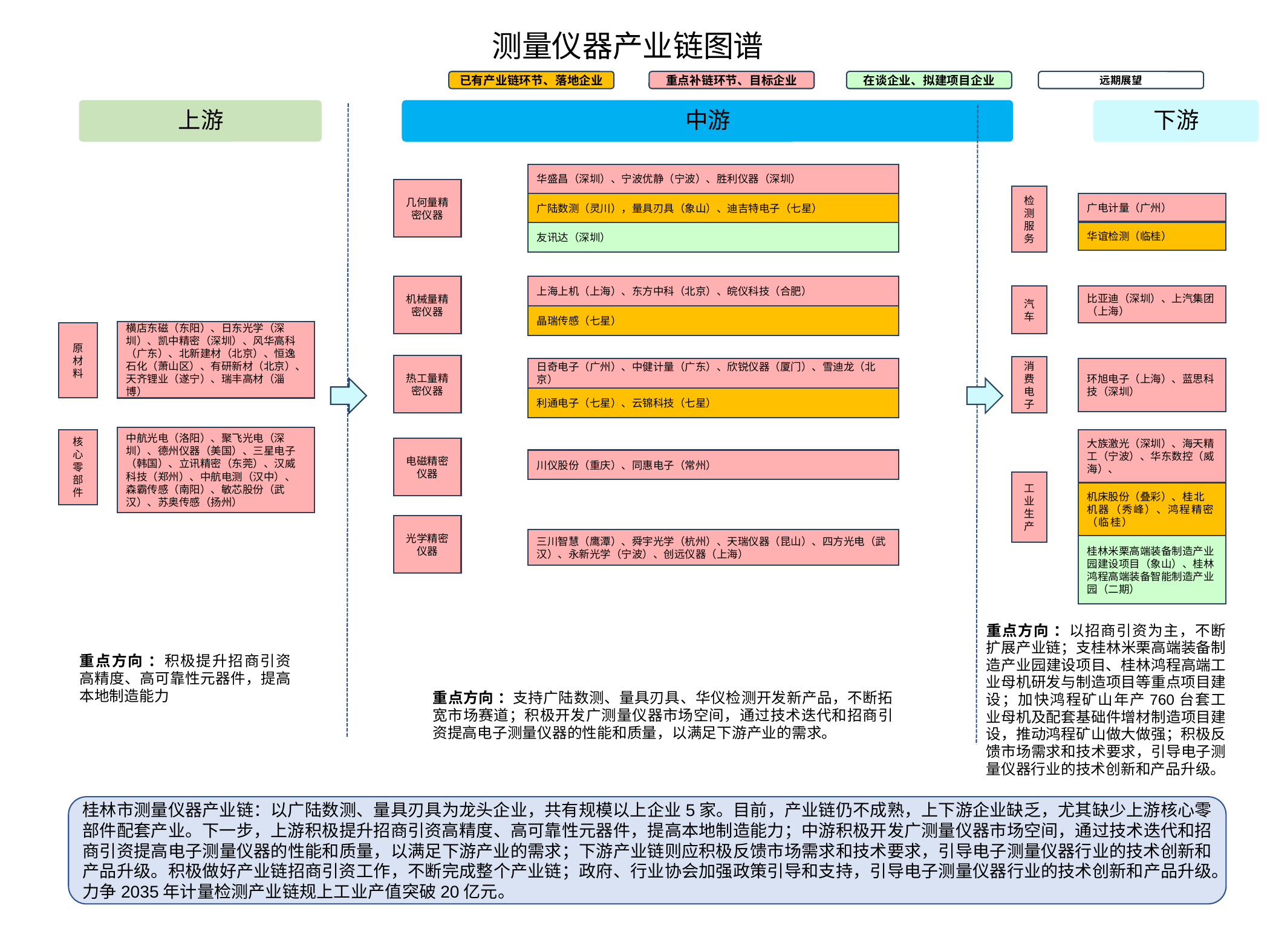

# 测量仪器产业链图谱
重点补链环节、目标企业
在谈企业、拟建项目企业
远期展望
已有产业链环节、落地企业
上游
中游
下游
华盛昌（深圳）、宁波优静（宁波）、胜利仪器（深圳）
广陆数测（灵川），量具刃具（象山）、迪吉特电子（七星）
几何量精密仪器
检测服务
广电计量（广州）
华谊检测（临桂）
友讯达（深圳）
机械量精密仪器
上海上机（上海）、东方中科（北京）、皖仪科技（合肥）
汽车
比亚迪（深圳）、上汽集团（上海）
晶瑞传感（七星）
横店东磁（东阳）、日东光学（深圳）、凯中精密（深圳）、风华高科（广东）、北新建材（北京）、恒逸石化（萧山区）、有研新材（北京）、天齐锂业（遂宁）、瑞丰高材（淄博）
原材料
热工量精密仪器
消费电子
日奇电子（广州）、中健计量（广东）、欣锐仪器（厦门）、雪迪龙（北京）
环旭电子（上海）、蓝思科技（深圳）

利通电子（七星）、云锦科技（七星）
中航光电（洛阳）、聚飞光电（深圳）、德州仪器（美国）、三星电子（韩国）、立讯精密（东莞）、汉威科技（郑州）、中航电测（汉中）、森霸传感（南阳）、敏芯股份（武汉）、苏奥传感（扬州）
核心零部件
大族激光（深圳）、海天精工（宁波）、华东数控（威海）、
电磁精密仪器
川仪股份（重庆）、同惠电子（常州）
工业生产
机床股份（叠彩）、桂北机器（秀峰）、鸿程精密（临桂）
光学精密仪器
三川智慧（鹰潭）、舜宇光学（杭州）、天瑞仪器（昆山）、四方光电（武汉）、永新光学（宁波）、创远仪器（上海）
桂林米栗高端装备制造产业园建设项目（象山）、桂林鸿程高端装备智能制造产业园（二期）

重点方向 ：以招商引资为主，不断扩展产业链；支桂林米栗高端装备制造产业园建设项目、桂林鸿程高端工业母机研发与制造项目等重点项目建设；加快鸿程矿山年产760台套工业母机及配套基础件增材制造项目建设，推动鸿程矿山做大做强；积极反馈市场需求和技术要求，引导电子测量仪器行业的技术创新和产品升级。

重点方向 ：积极提升招商引资高精度、高可靠性元器件，提高本地制造能力

重点方向 ：支持广陆数测、量具刃具、华仪检测开发新产品，不断拓宽市场赛道；积极开发广测量仪器市场空间，通过技术迭代和招商引资提高电子测量仪器的性能和质量，以满足下游产业的需求。

桂林市测量仪器产业链：以广陆数测、量具刃具为龙头企业，共有规模以上企业5家。目前，产业链仍不成熟，上下游企业缺乏，尤其缺少上游核心零部件配套产业。下一步，上游积极提升招商引资高精度、高可靠性元器件，提高本地制造能力；中游积极开发广测量仪器市场空间，通过技术迭代和招商引资提高电子测量仪器的性能和质量，以满足下游产业的需求；下游产业链则应积极反馈市场需求和技术要求，引导电子测量仪器行业的技术创新和产品升级。积极做好产业链招商引资工作，不断完成整个产业链；政府、行业协会加强政策引导和支持，引导电子测量仪器行业的技术创新和产品升级。力争2035年计量检测产业链规上工业产值突破20亿元。